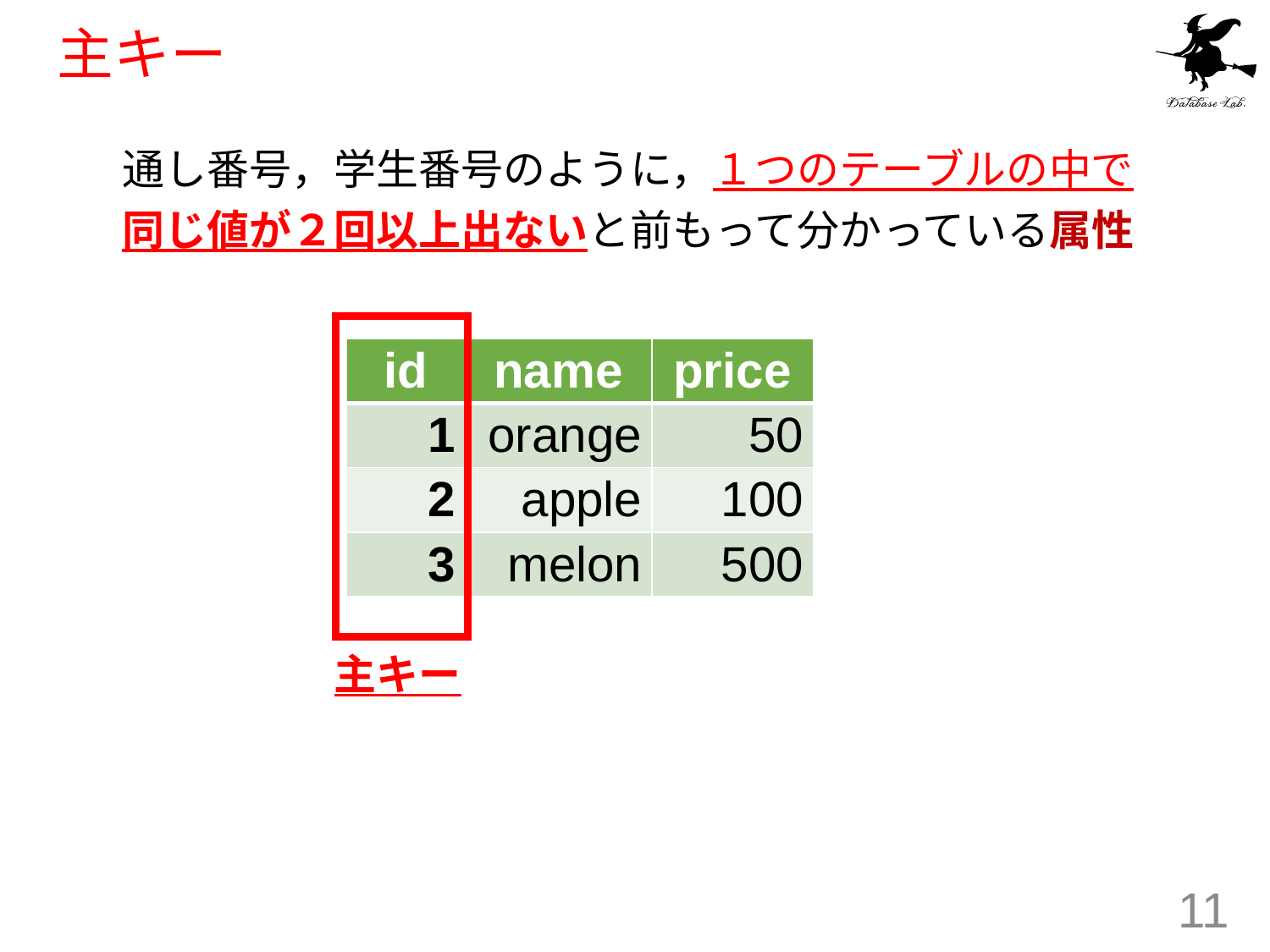

# 主キー
通し番号，学生番号のように，１つのテーブルの中で同じ値が２回以上出ないと前もって分かっている属性

| id | name | price |
| --- | --- | --- |
| 1 | orange | 50 |
| 2 | apple | 100 |
| 3 | melon | 500 |
主キー
11